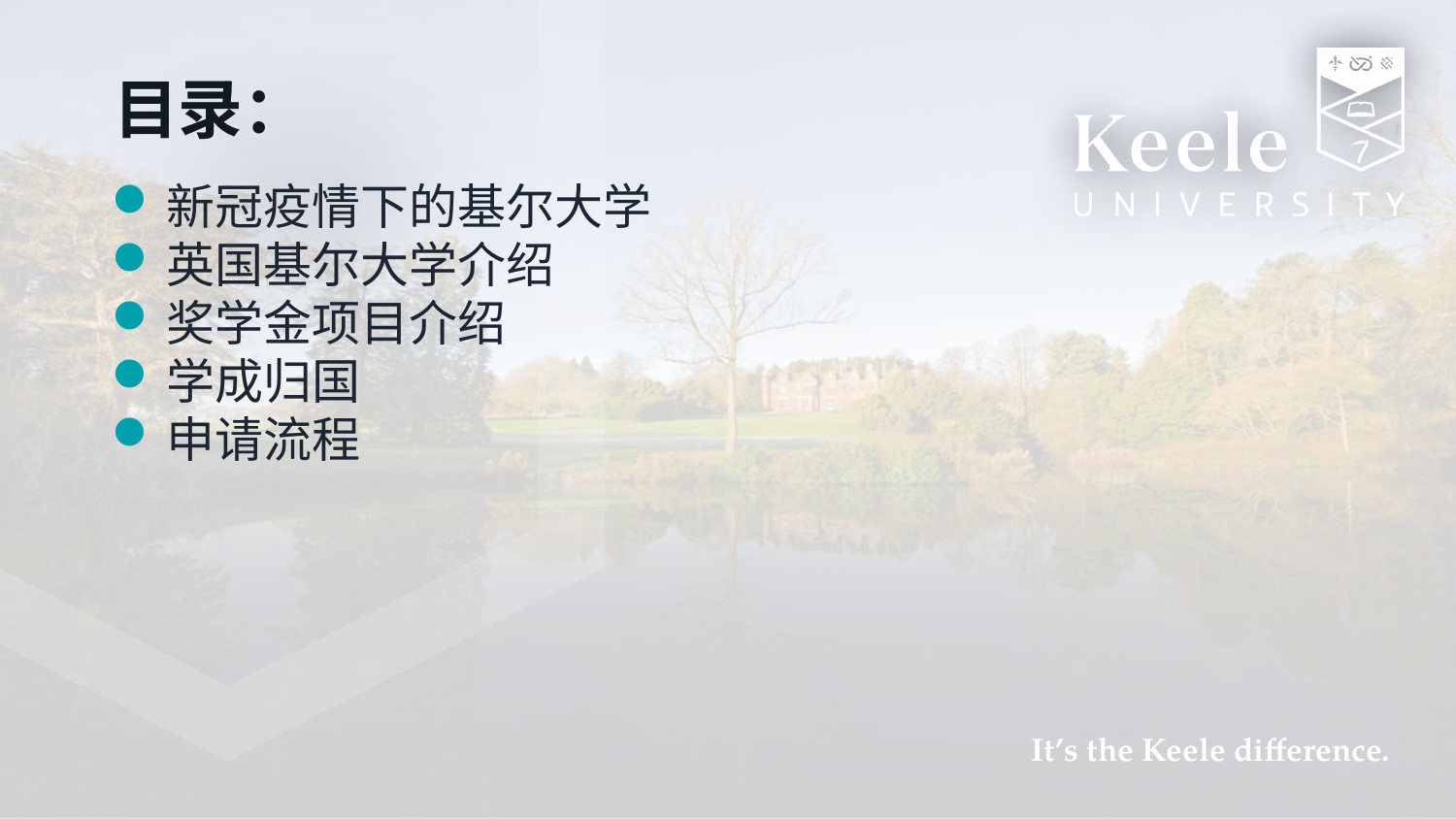

目录：
新冠疫情下的基尔大学
英国基尔大学介绍
奖学金项目介绍
学成归国
申请流程